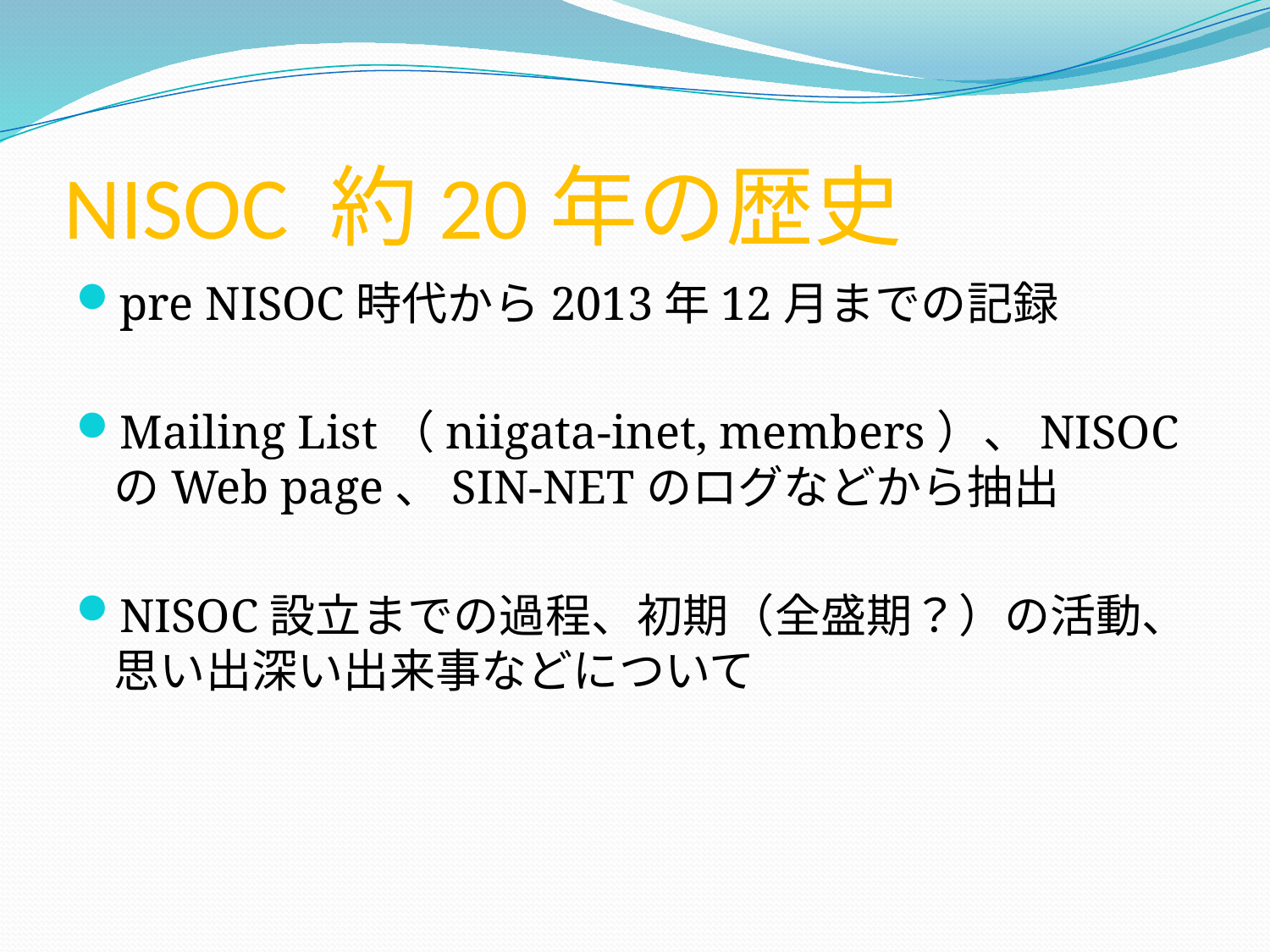

# NISOC 約20年の歴史
pre NISOC時代から2013年12月までの記録

Mailing List（niigata-inet, members）、NISOCのWeb page、SIN-NETのログなどから抽出

NISOC設立までの過程、初期（全盛期？）の活動、思い出深い出来事などについて